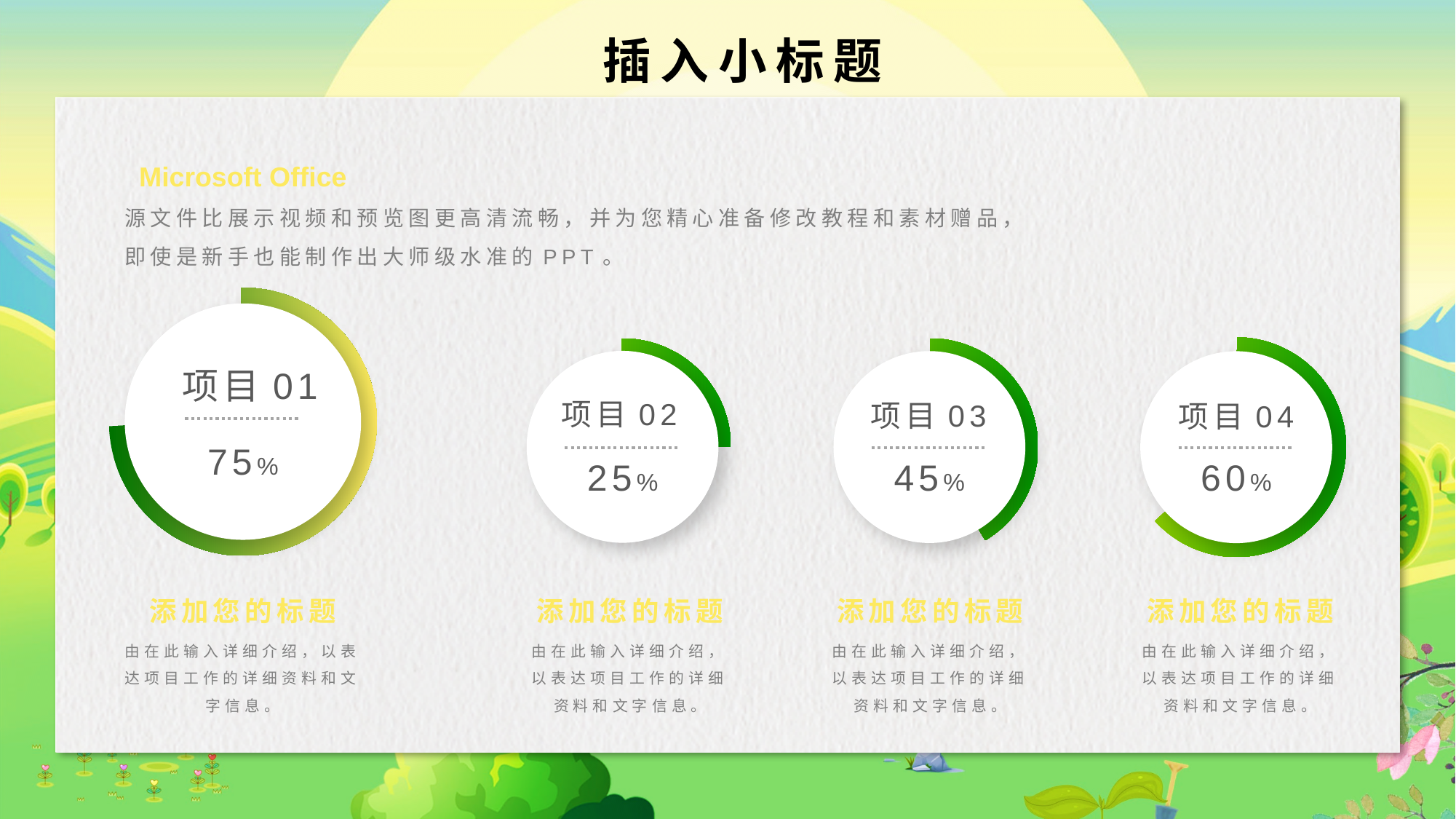

插入小标题
Microsoft Office
源文件比展示视频和预览图更高清流畅，并为您精心准备修改教程和素材赠品，即使是新手也能制作出大师级水准的PPT。

项目01
项目02
项目03
项目04
75%
25%
60%
45%
添加您的标题
由在此输入详细介绍，以表达项目工作的详细资料和文字信息。
添加您的标题
由在此输入详细介绍，以表达项目工作的详细资料和文字信息。
添加您的标题
由在此输入详细介绍，以表达项目工作的详细资料和文字信息。
添加您的标题
由在此输入详细介绍，以表达项目工作的详细资料和文字信息。